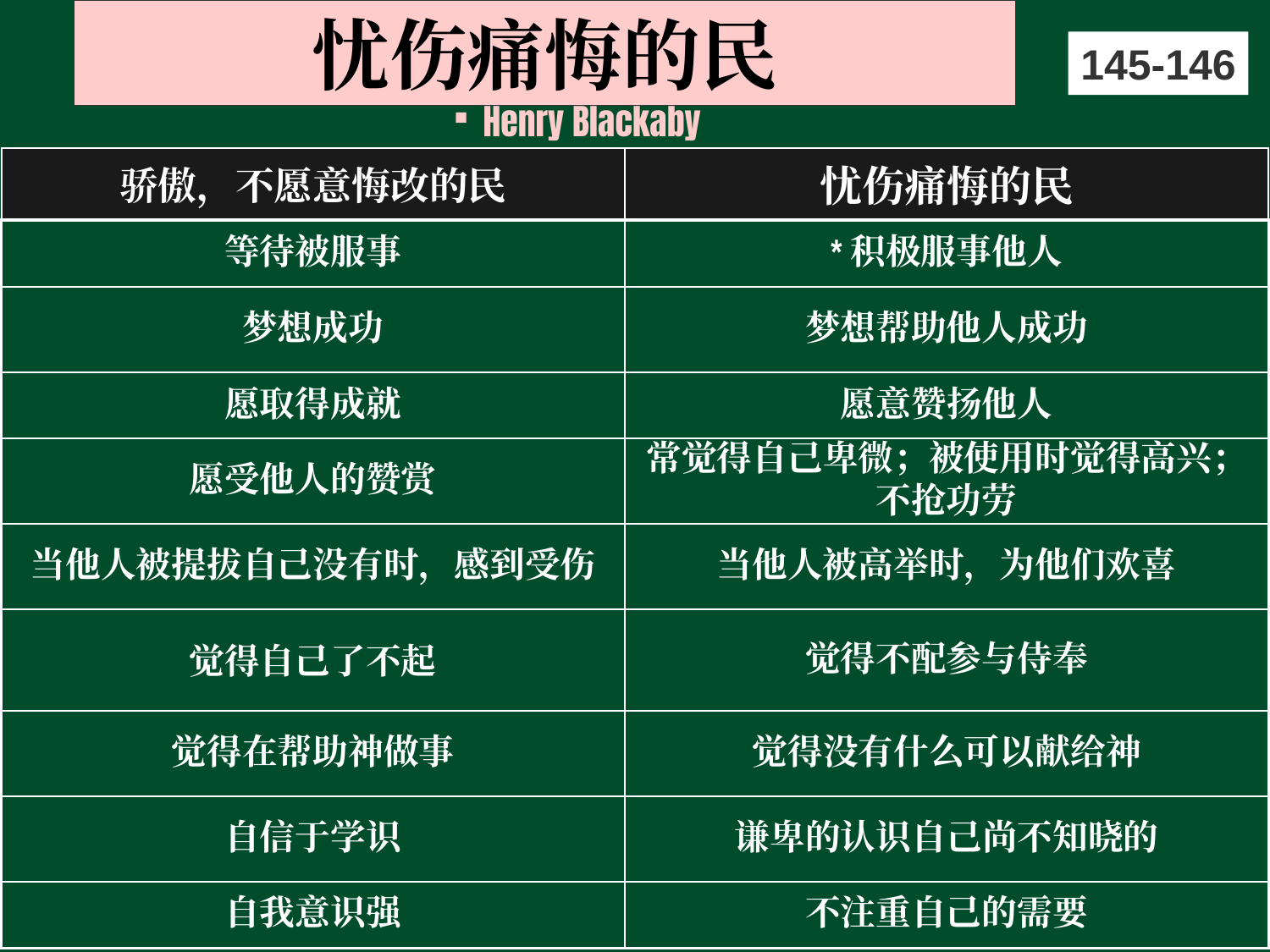

# 忧伤痛悔的民
145-146
Henry Blackaby
骄傲，不愿意悔改的民

忧伤痛悔的民

等待被服事

*积极服事他人

梦想成功

梦想帮助他人成功

愿取得成就

愿意赞扬他人

愿受他人的赞赏

常觉得自己卑微；被使用时觉得高兴；
不抢功劳

当他人被提拔自己没有时，感到受伤

当他人被高举时，为他们欢喜

觉得自己了不起

觉得不配参与侍奉

觉得在帮助神做事

觉得没有什么可以献给神

自信于学识

谦卑的认识自己尚不知晓的

自我意识强

不注重自己的需要